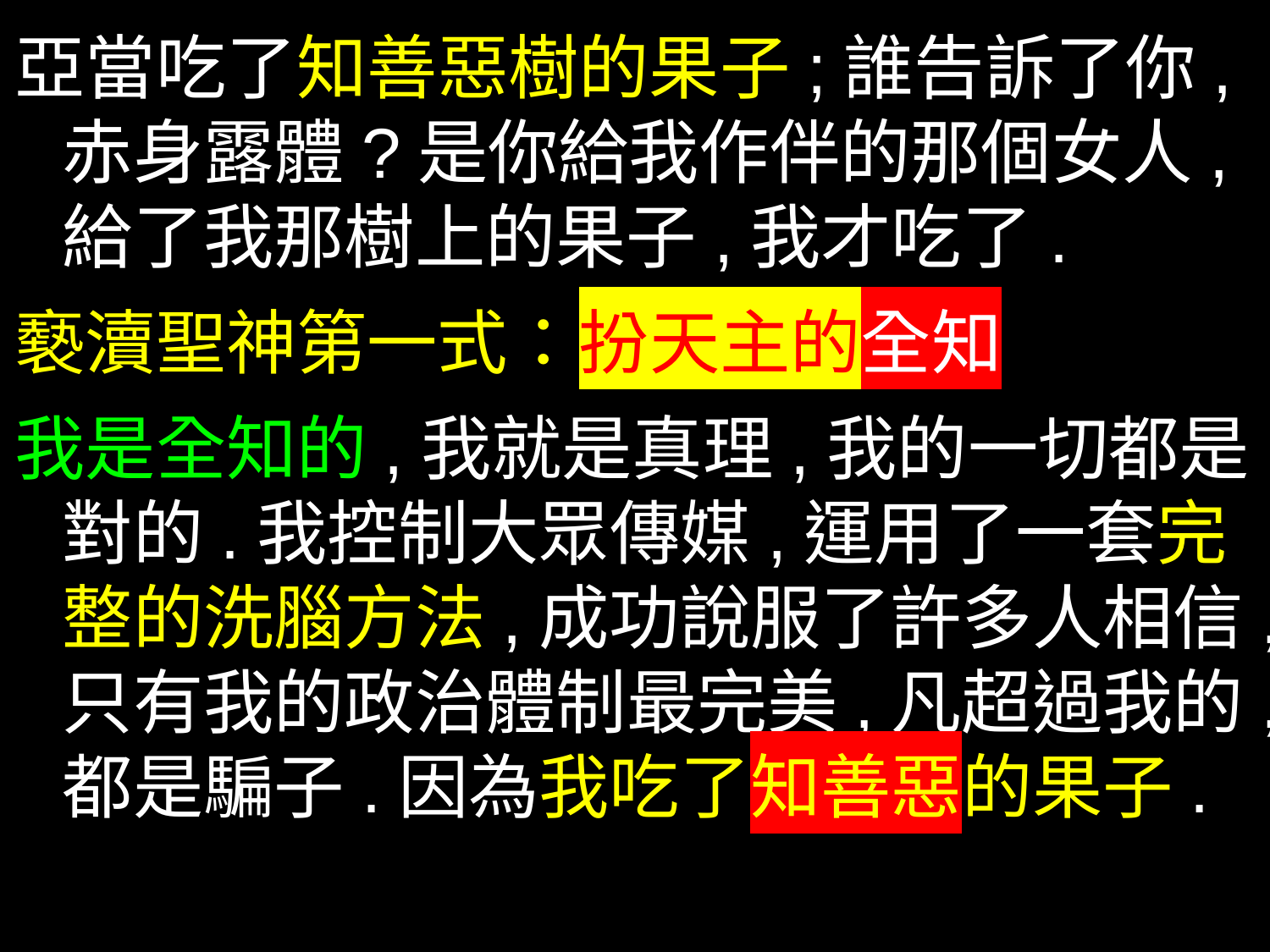

亞當吃了知善惡樹的果子;誰告訴了你,赤身露體?是你給我作伴的那個女人,給了我那樹上的果子,我才吃了.
褻瀆聖神第一式：扮天主的全知
我是全知的,我就是真理,我的一切都是對的.我控制大眾傳媒,運用了一套完整的洗腦方法,成功說服了許多人相信,只有我的政治體制最完美,凡超過我的,都是騙子.因為我吃了知善惡的果子.